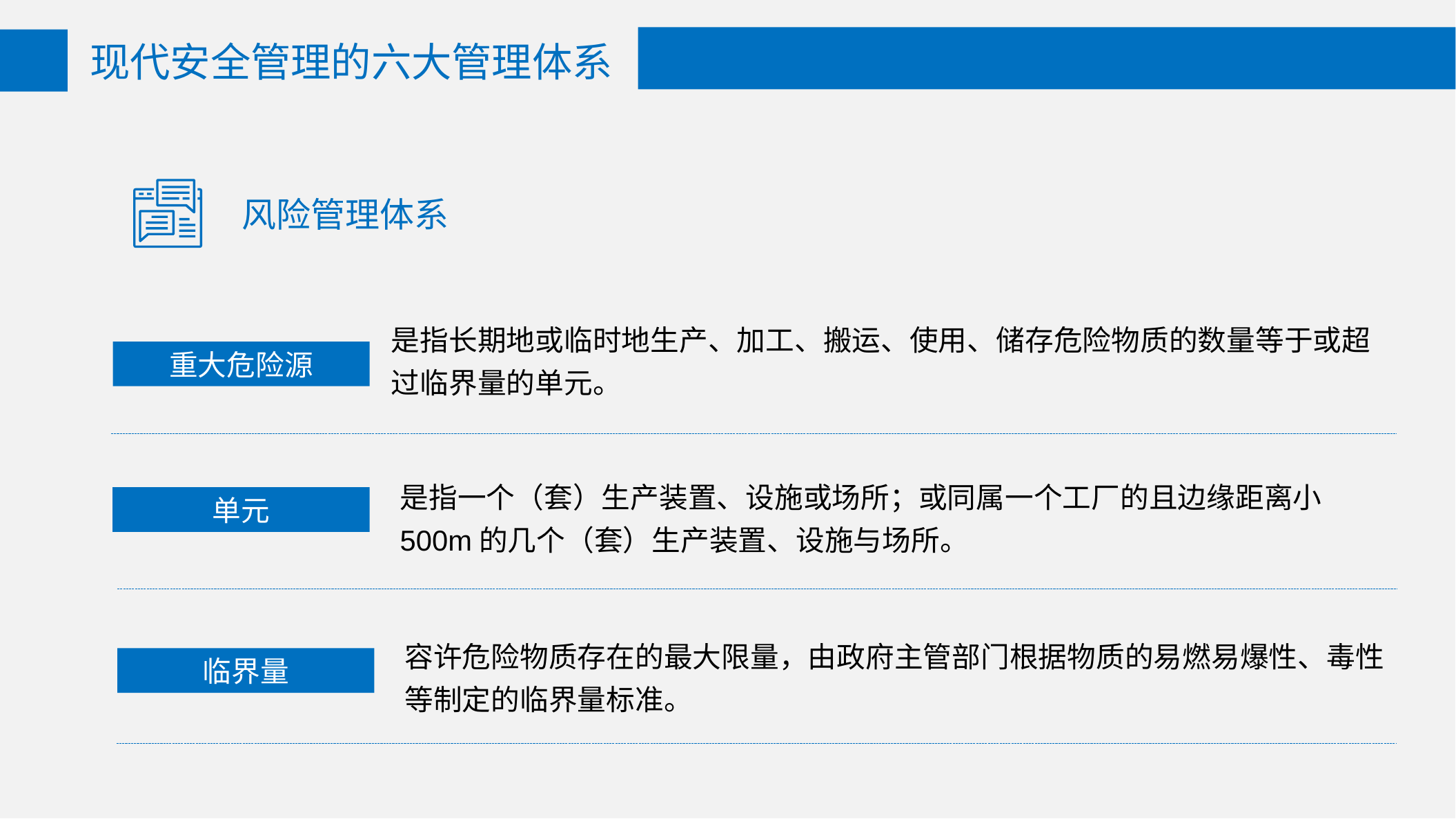

现代安全管理的六大管理体系

风险管理体系
是指长期地或临时地生产、加工、搬运、使用、储存危险物质的数量等于或超过临界量的单元。
重大危险源
是指一个（套）生产装置、设施或场所；或同属一个工厂的且边缘距离小500m的几个（套）生产装置、设施与场所。
单元
容许危险物质存在的最大限量，由政府主管部门根据物质的易燃易爆性、毒性等制定的临界量标准。
临界量